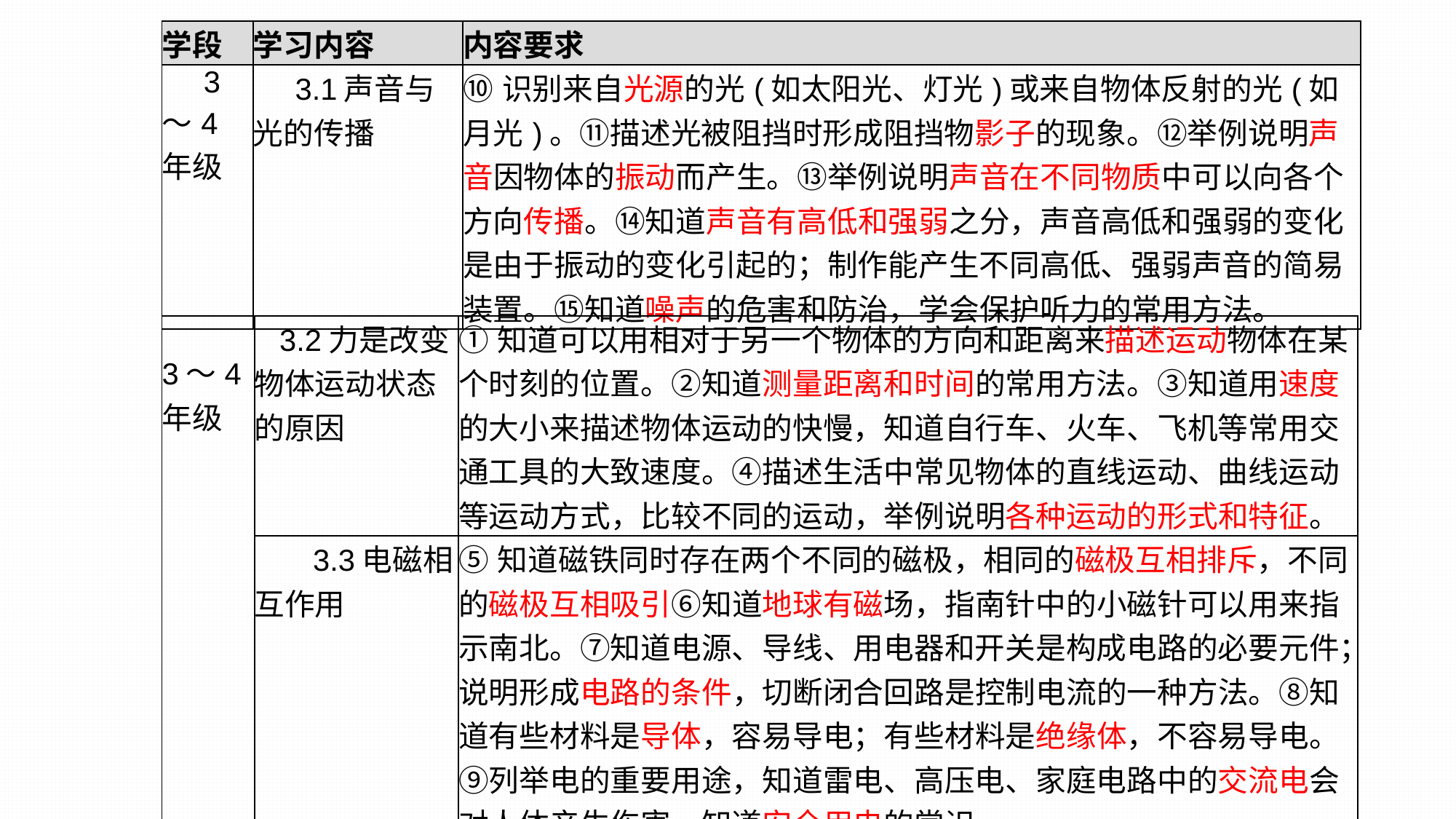

| 学段 | 学习内容 | 内容要求 |
| --- | --- | --- |
| 3～4年级 | 3.1声音与光的传播 | ⑩识别来自光源的光(如太阳光、灯光)或来自物体反射的光(如月光)。⑪描述光被阻挡时形成阻挡物影子的现象。⑫举例说明声音因物体的振动而产生。⑬举例说明声音在不同物质中可以向各个方向传播。⑭知道声音有高低和强弱之分，声音高低和强弱的变化是由于振动的变化引起的；制作能产生不同高低、强弱声音的简易装置。⑮知道噪声的危害和防治，学会保护听力的常用方法。 |
| 3～4年级 | 3.2力是改变物体运动状态的原因 | ①知道可以用相对于另一个物体的方向和距离来描述运动物体在某个时刻的位置。②知道测量距离和时间的常用方法。③知道用速度的大小来描述物体运动的快慢，知道自行车、火车、飞机等常用交通工具的大致速度。④描述生活中常见物体的直线运动、曲线运动等运动方式，比较不同的运动，举例说明各种运动的形式和特征。 |
| --- | --- | --- |
|  | 3.3电磁相互作用 | ⑤知道磁铁同时存在两个不同的磁极，相同的磁极互相排斥，不同的磁极互相吸引⑥知道地球有磁场，指南针中的小磁针可以用来指示南北。⑦知道电源、导线、用电器和开关是构成电路的必要元件；说明形成电路的条件，切断闭合回路是控制电流的一种方法。⑧知道有些材料是导体，容易导电；有些材料是绝缘体，不容易导电。⑨列举电的重要用途，知道雷电、高压电、家庭电路中的交流电会对人体产生伤害，知道安全用电的常识。 |